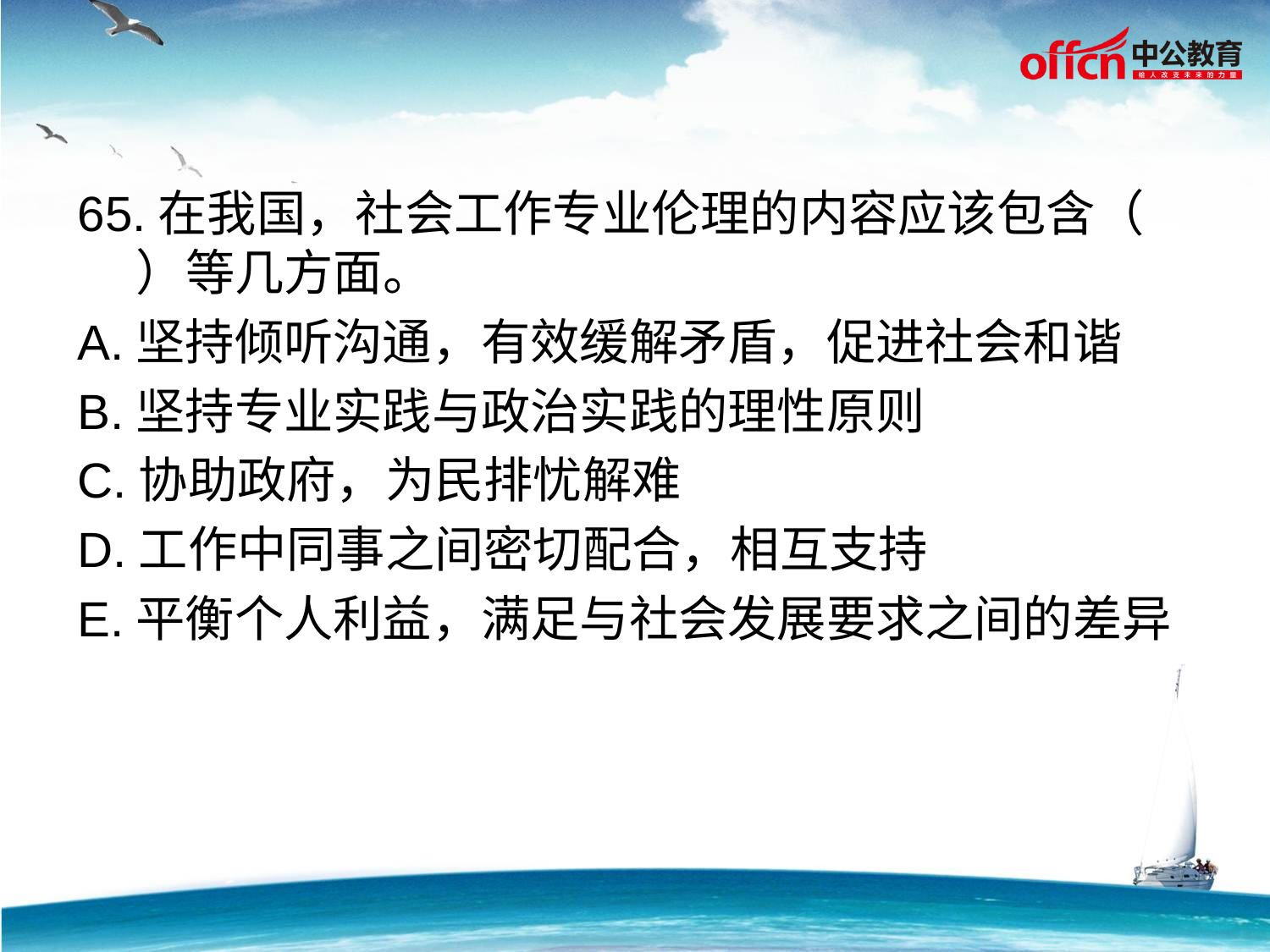

65.在我国，社会工作专业伦理的内容应该包含（   ）等几方面。
A.坚持倾听沟通，有效缓解矛盾，促进社会和谐
B.坚持专业实践与政治实践的理性原则
C.协助政府，为民排忧解难
D.工作中同事之间密切配合，相互支持
E.平衡个人利益，满足与社会发展要求之间的差异